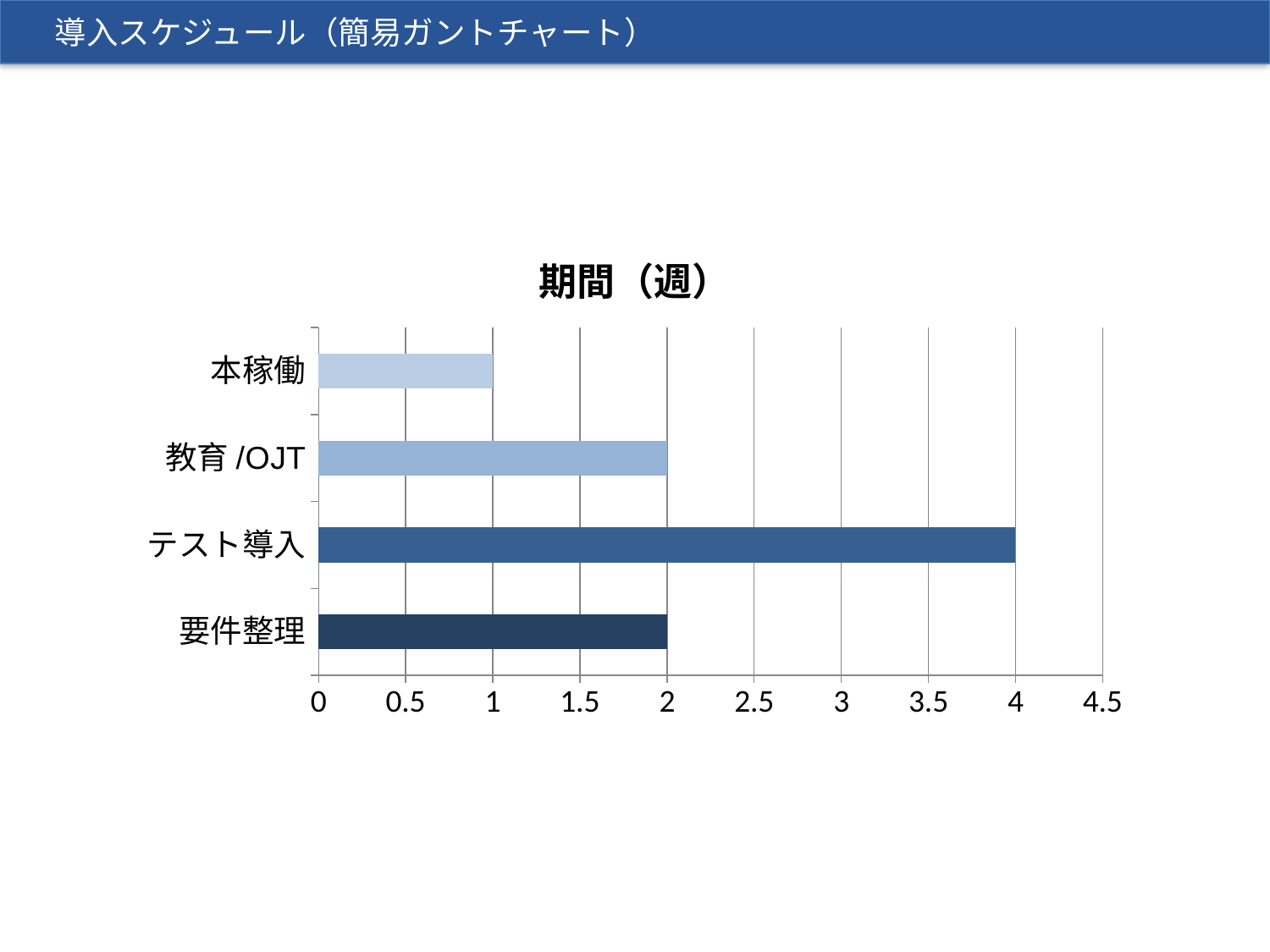

導入スケジュール（簡易ガントチャート）

### Chart: 期間（週）

| Category | 期間（週） |
|---|---|
| 要件整理 | 2.0 |
| テスト導入 | 4.0 |
| 教育/OJT | 2.0 |
| 本稼働 | 1.0 |